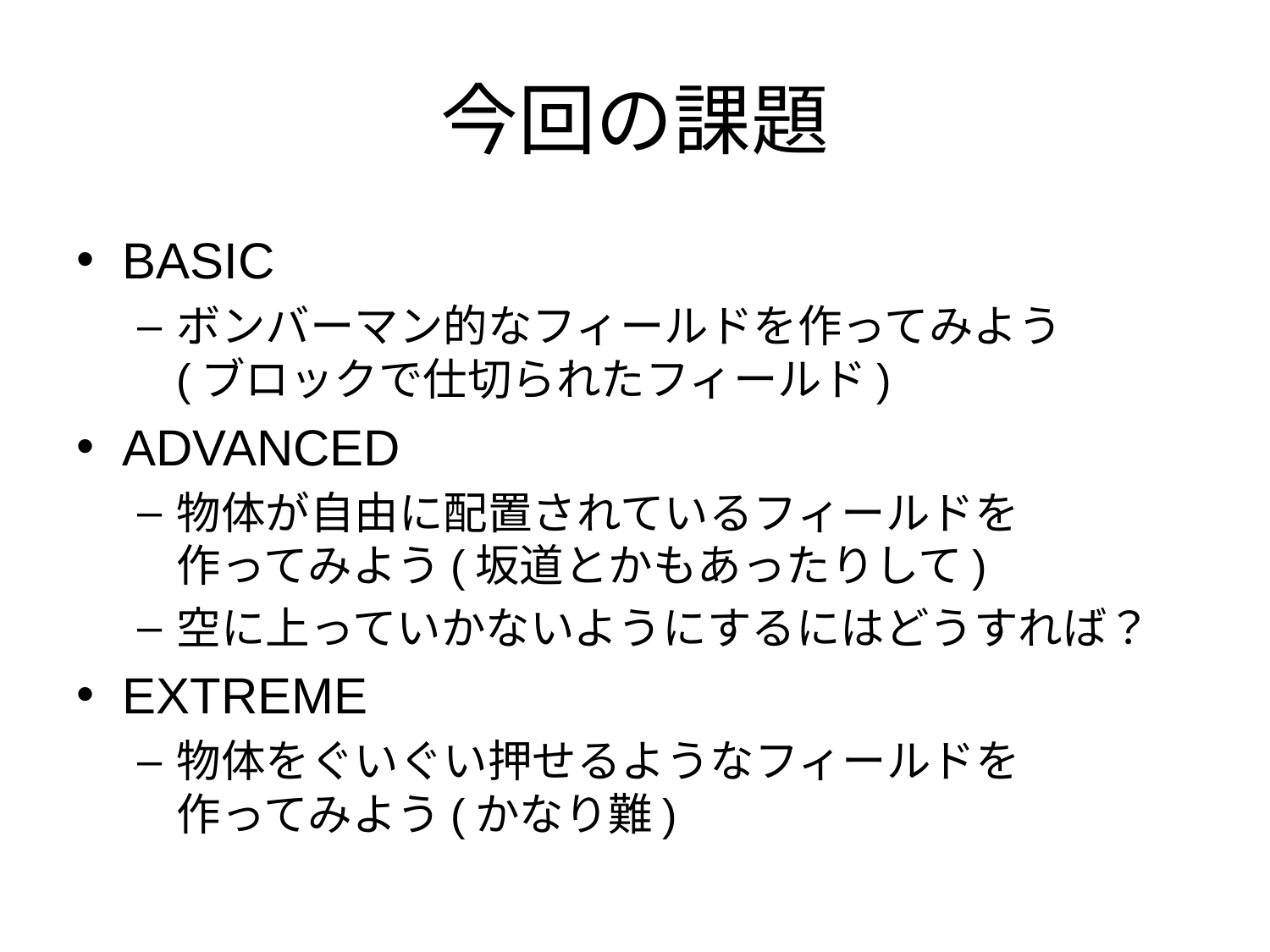

# 今回の課題
BASIC
ボンバーマン的なフィールドを作ってみよう
(ブロックで仕切られたフィールド)
ADVANCED
物体が自由に配置されているフィールドを
作ってみよう(坂道とかもあったりして)
空に上っていかないようにするにはどうすれば？
EXTREME
物体をぐいぐい押せるようなフィールドを
作ってみよう(かなり難)